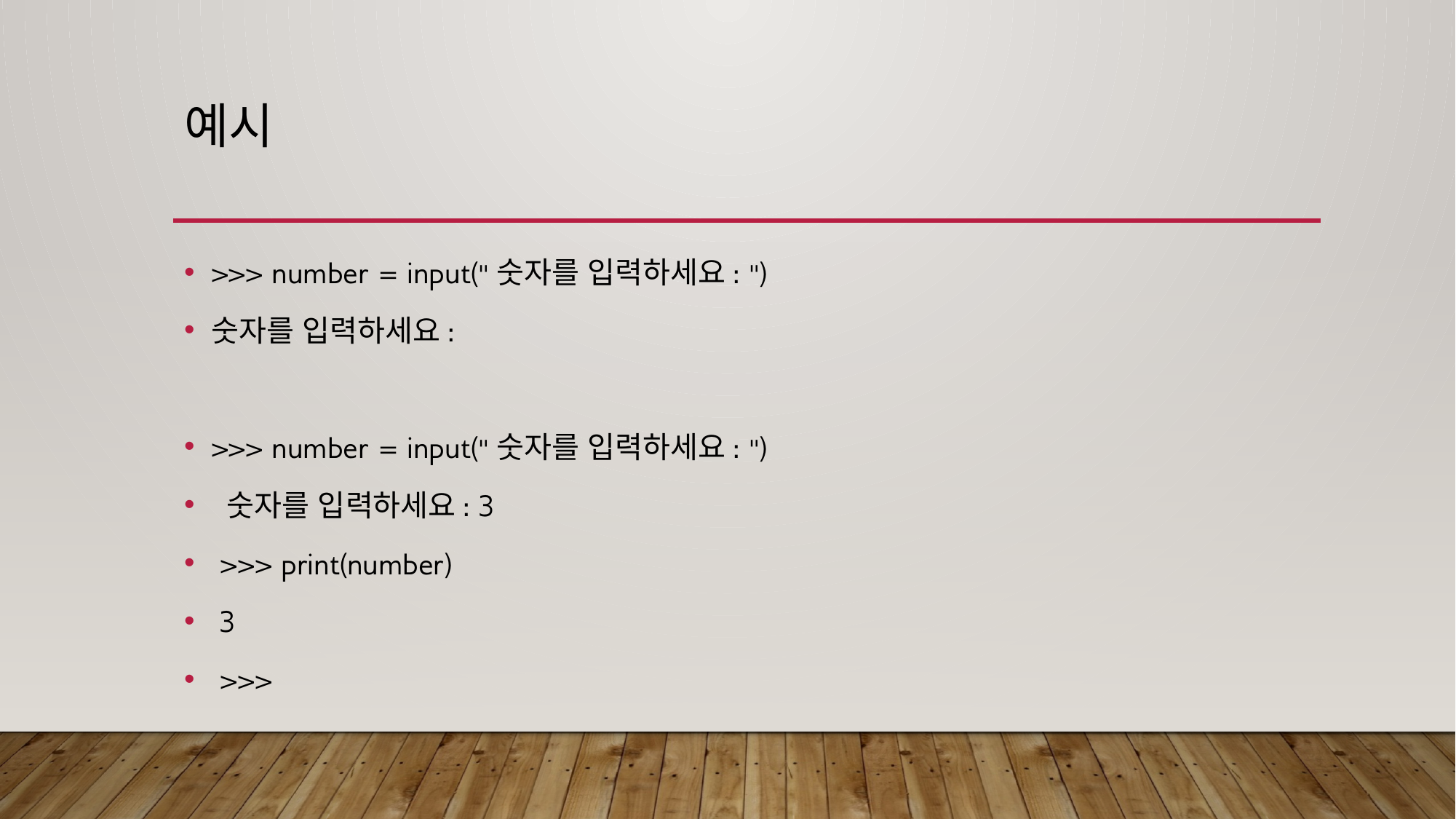

# 예시
>>> number = input("숫자를 입력하세요: ")
숫자를 입력하세요:

>>> number = input("숫자를 입력하세요: ")
 숫자를 입력하세요: 3
 >>> print(number)
 3
 >>>